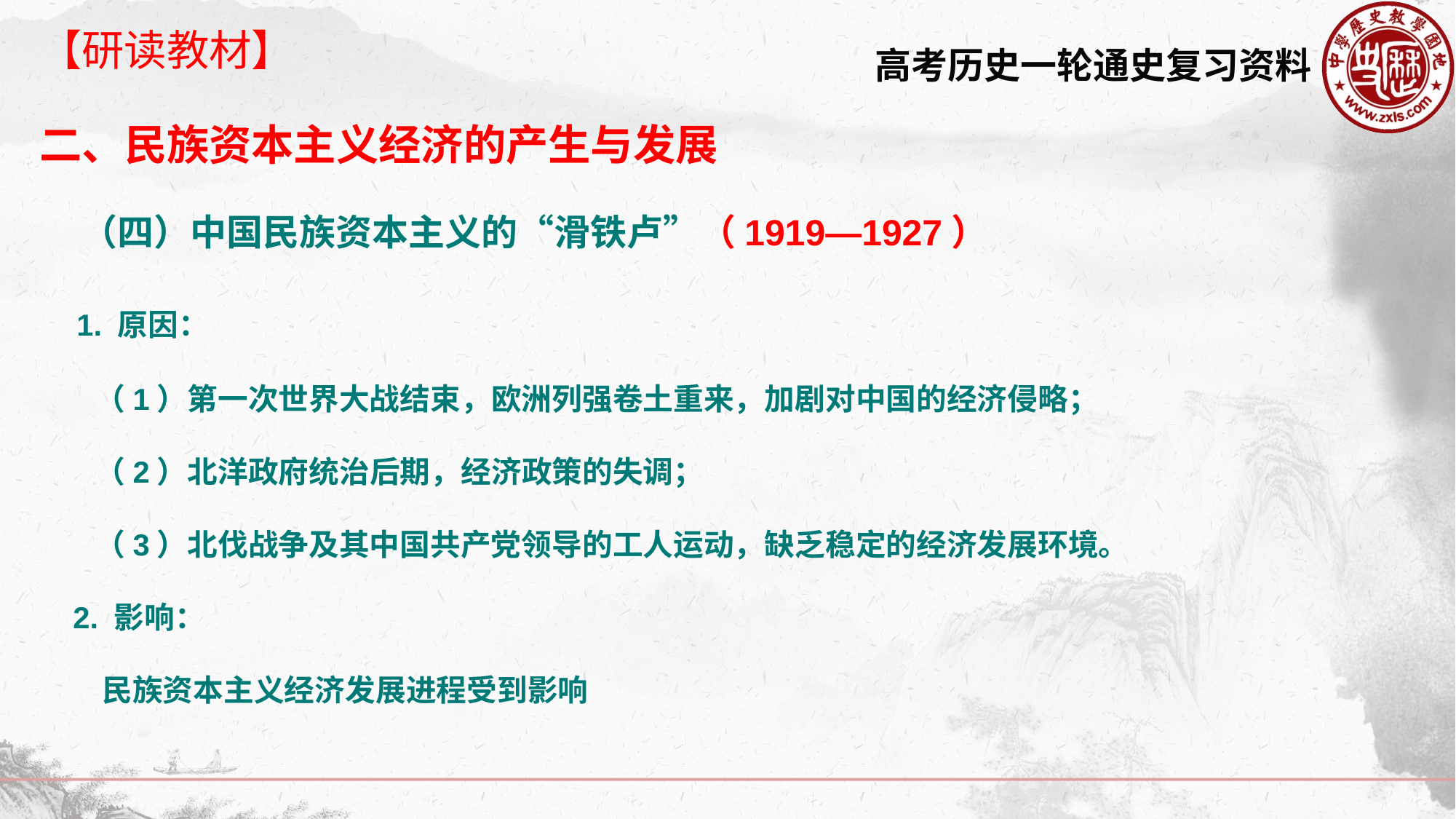

【研读教材】
二、民族资本主义经济的产生与发展
    （四）中国民族资本主义的“滑铁卢”（1919—1927）
    1. 原因：
       （1）第一次世界大战结束，欧洲列强卷土重来，加剧对中国的经济侵略；
       （2）北洋政府统治后期，经济政策的失调；
       （3）北伐战争及其中国共产党领导的工人运动，缺乏稳定的经济发展环境。
    2. 影响：
        民族资本主义经济发展进程受到影响